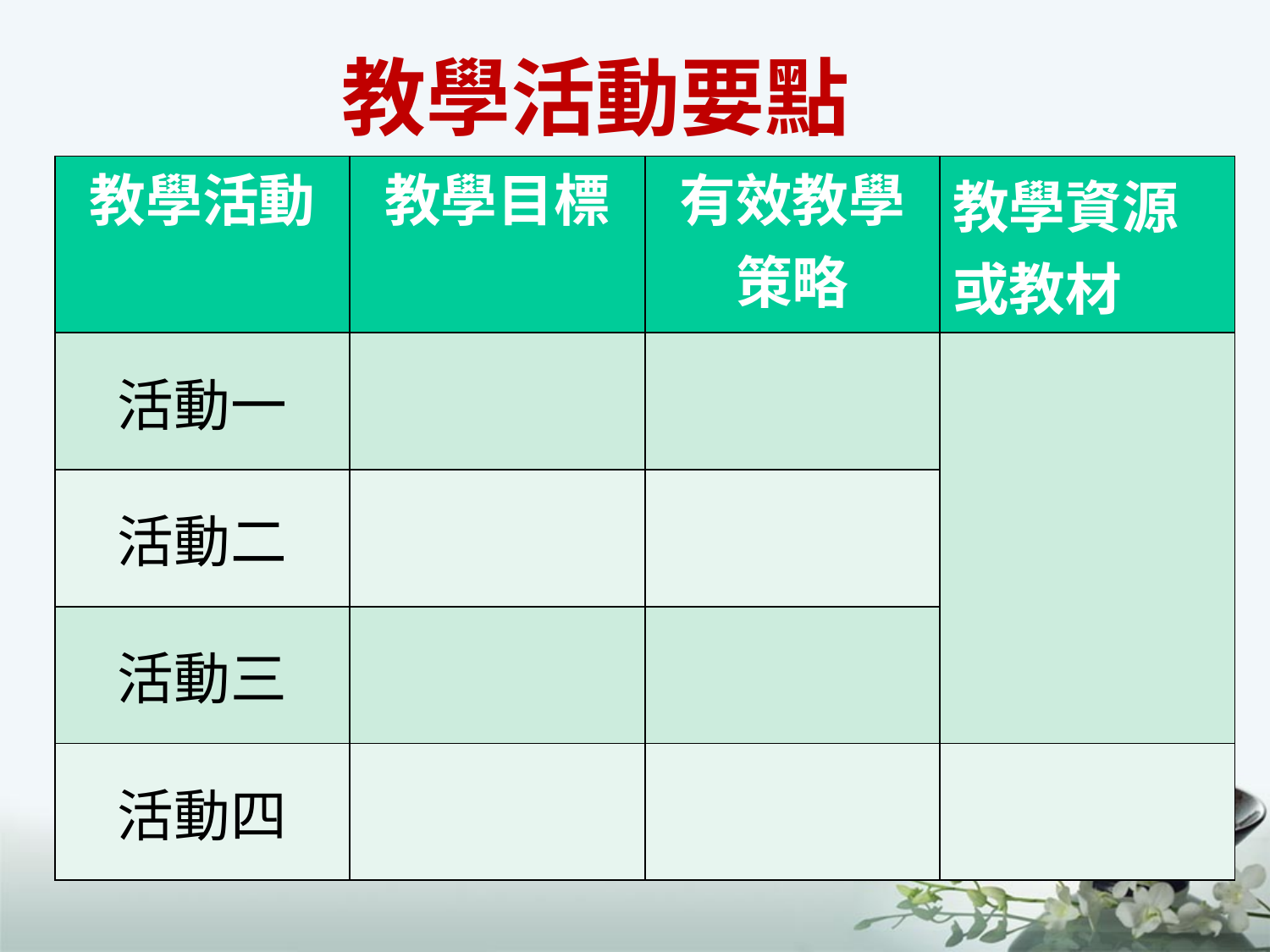

# 教學活動要點
| 教學活動 | 教學目標 | 有效教學 策略 | 教學資源或教材 |
| --- | --- | --- | --- |
| 活動一 |  |  |  |
| 活動二 |  |  |  |
| 活動三 |  |  |  |
| 活動四 |  |  |  |